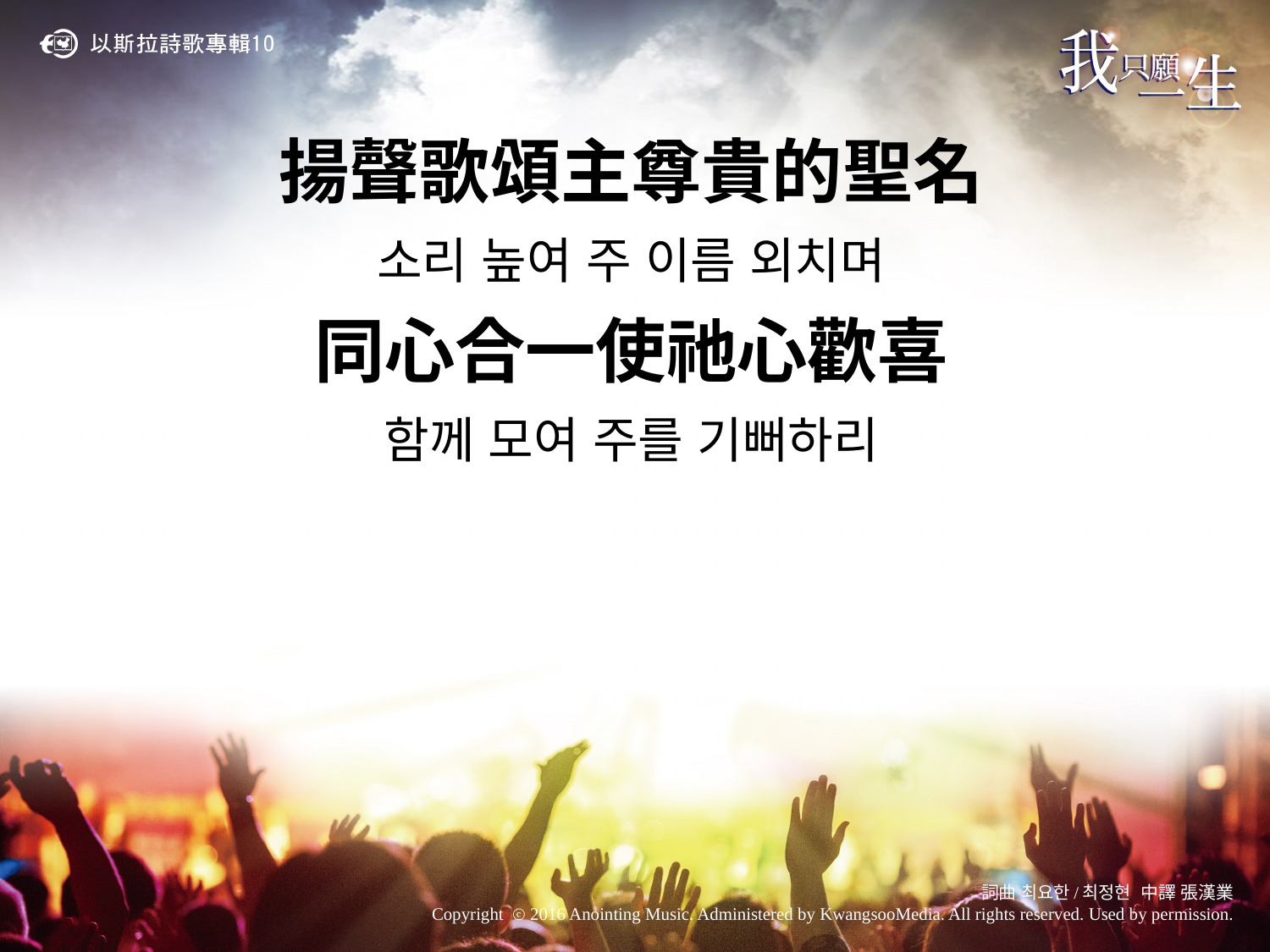

揚聲歌頌主尊貴的聖名
소리 높여 주 이름 외치며
同心合一使祂心歡喜
함께 모여 주를 기뻐하리
詞曲 최요한/최정현  中譯 張漢業
Copyright  ⓒ 2016 Anointing Music. Administered by KwangsooMedia. All rights reserved. Used by permission.